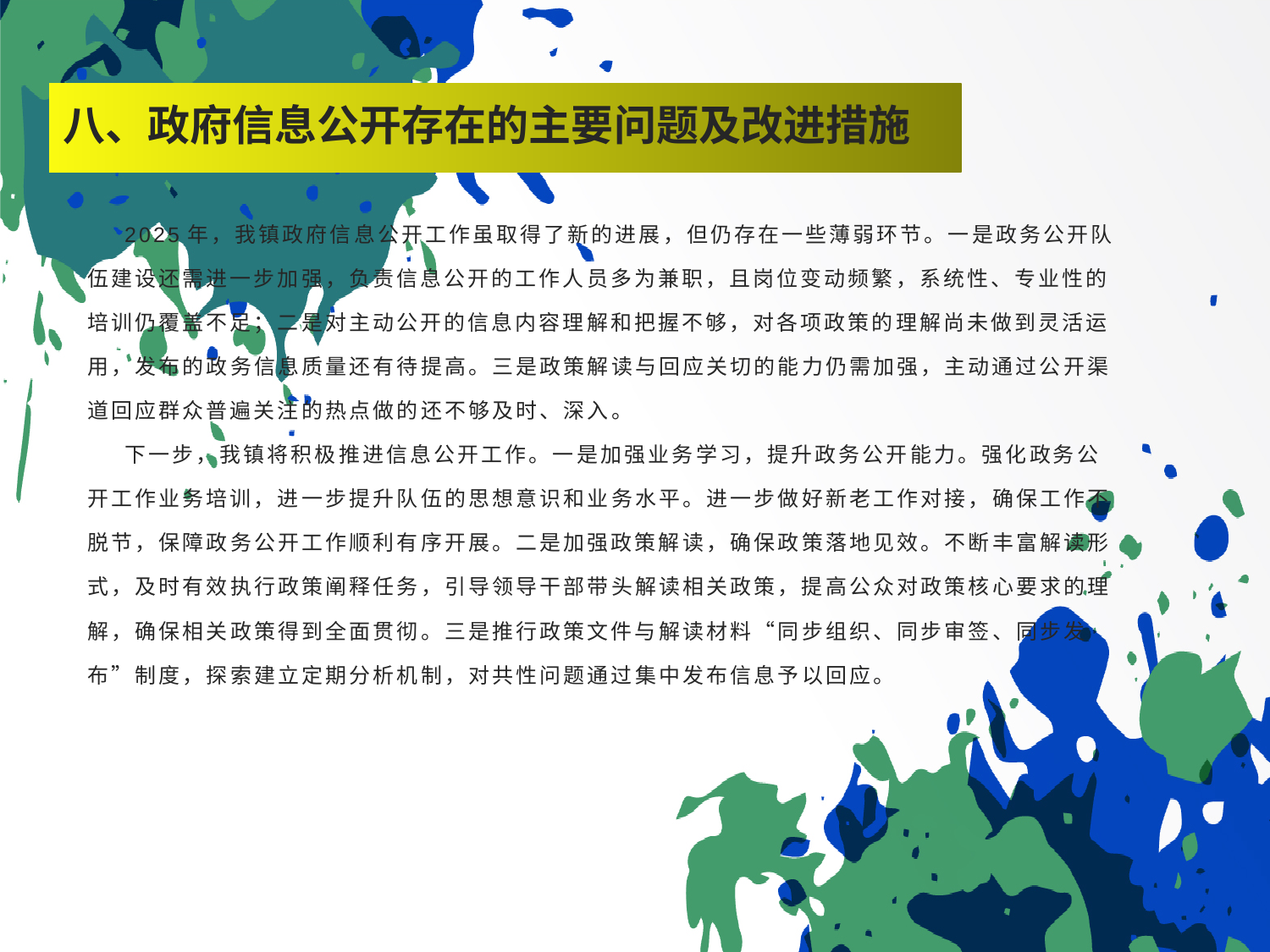

八、政府信息公开存在的主要问题及改进措施
2025年，我镇政府信息公开工作虽取得了新的进展，但仍存在一些薄弱环节。一是政务公开队伍建设还需进一步加强，负责信息公开的工作人员多为兼职，且岗位变动频繁，系统性、专业性的培训仍覆盖不足；二是对主动公开的信息内容理解和把握不够，对各项政策的理解尚未做到灵活运用，发布的政务信息质量还有待提高。三是政策解读与回应关切的能力仍需加强，主动通过公开渠道回应群众普遍关注的热点做的还不够及时、深入。
下一步，我镇将积极推进信息公开工作。一是加强业务学习，提升政务公开能力。强化政务公开工作业务培训，进一步提升队伍的思想意识和业务水平。进一步做好新老工作对接，确保工作不脱节，保障政务公开工作顺利有序开展。二是加强政策解读，确保政策落地见效。不断丰富解读形式，及时有效执行政策阐释任务，引导领导干部带头解读相关政策，提高公众对政策核心要求的理解，确保相关政策得到全面贯彻。三是推行政策文件与解读材料“同步组织、同步审签、同步发布”制度，探索建立定期分析机制，对共性问题通过集中发布信息予以回应。